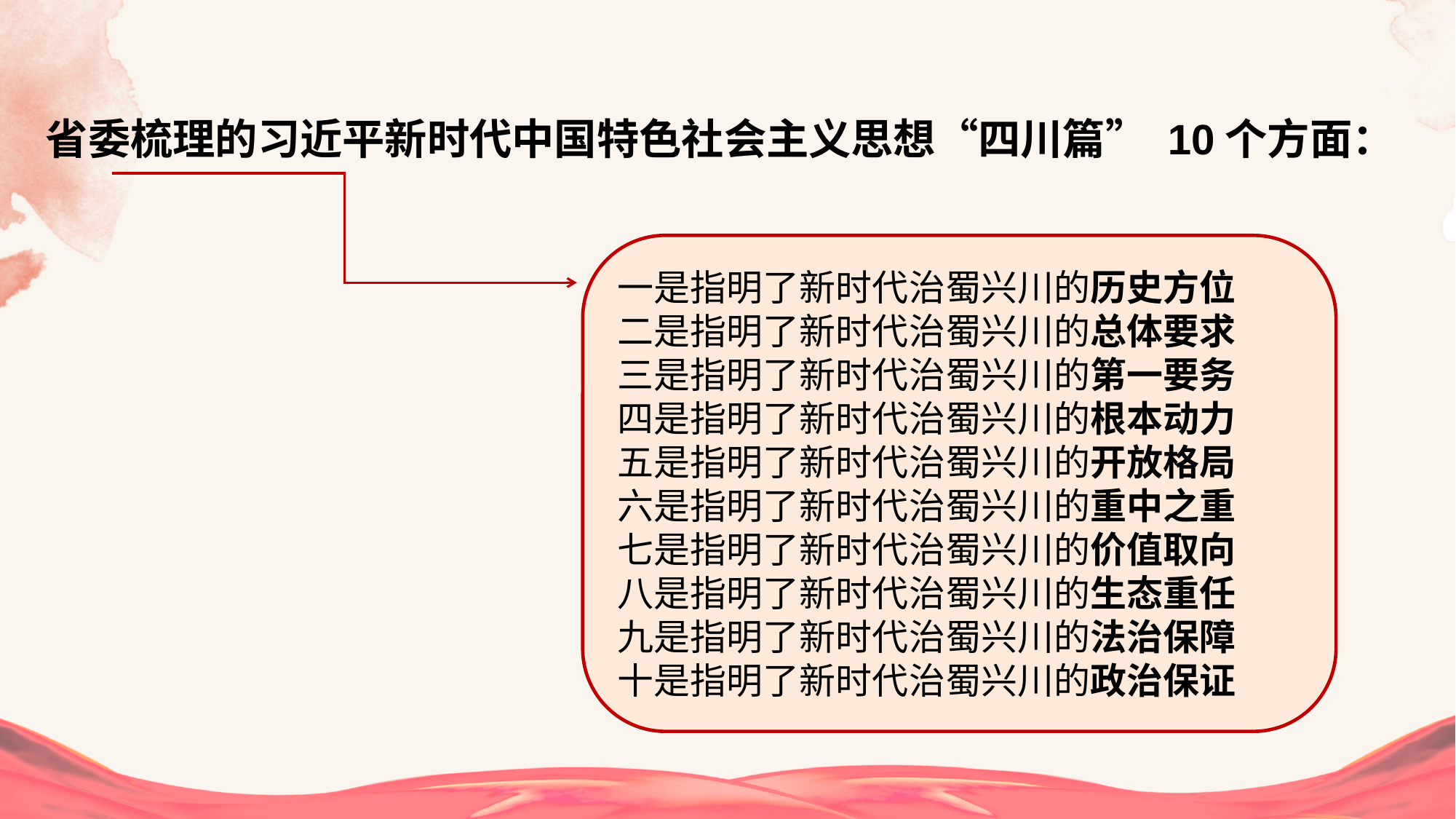

省委梳理的习近平新时代中国特色社会主义思想“四川篇” 10个方面：
一是指明了新时代治蜀兴川的历史方位
二是指明了新时代治蜀兴川的总体要求
三是指明了新时代治蜀兴川的第一要务
四是指明了新时代治蜀兴川的根本动力
五是指明了新时代治蜀兴川的开放格局
六是指明了新时代治蜀兴川的重中之重
七是指明了新时代治蜀兴川的价值取向
八是指明了新时代治蜀兴川的生态重任
九是指明了新时代治蜀兴川的法治保障
十是指明了新时代治蜀兴川的政治保证